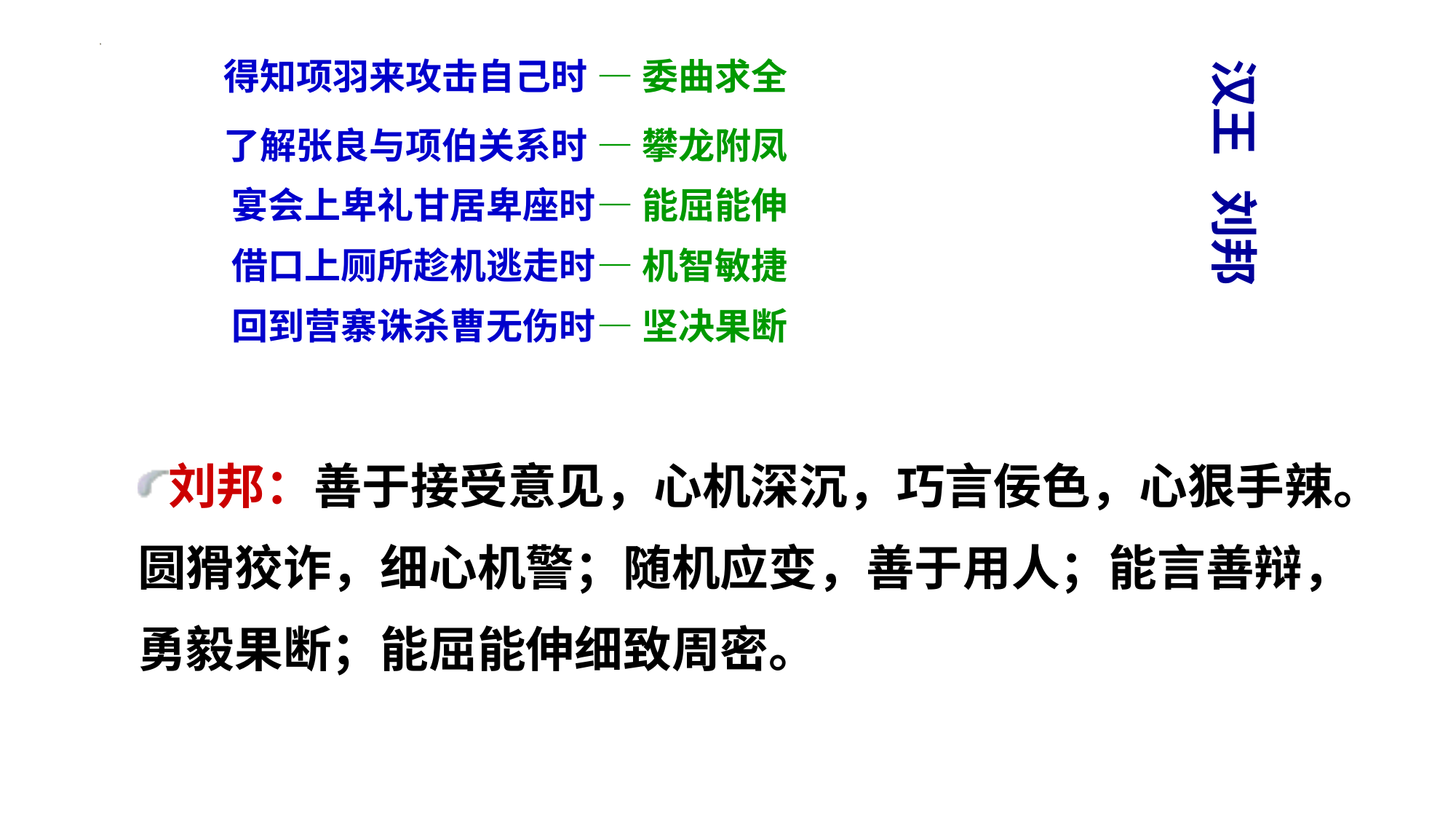

得知项羽来攻击自己时
—委曲求全
汉王   刘邦
了解张良与项伯关系时
—攀龙附凤
宴会上卑礼甘居卑座时
—能屈能伸
借口上厕所趁机逃走时
—机智敏捷
回到营寨诛杀曹无伤时
—坚决果断
刘邦：善于接受意见，心机深沉，巧言佞色，心狠手辣。圆猾狡诈，细心机警；随机应变，善于用人；能言善辩，勇毅果断；能屈能伸细致周密。